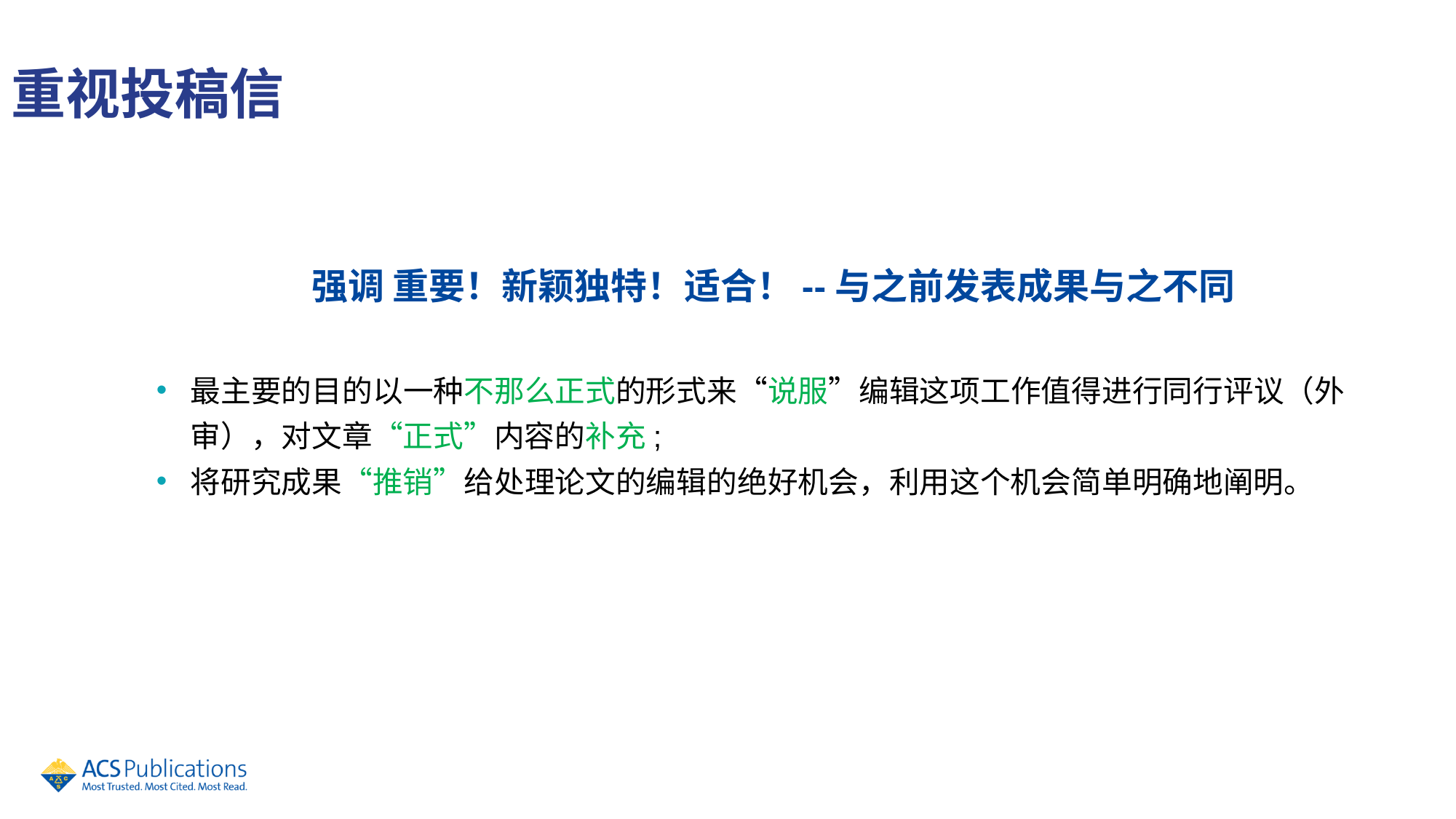

重视投稿信
强调 重要！新颖独特！适合！--与之前发表成果与之不同
最主要的目的以一种不那么正式的形式来“说服”编辑这项工作值得进行同行评议（外审），对文章“正式”内容的补充;
将研究成果“推销”给处理论文的编辑的绝好机会，利用这个机会简单明确地阐明。